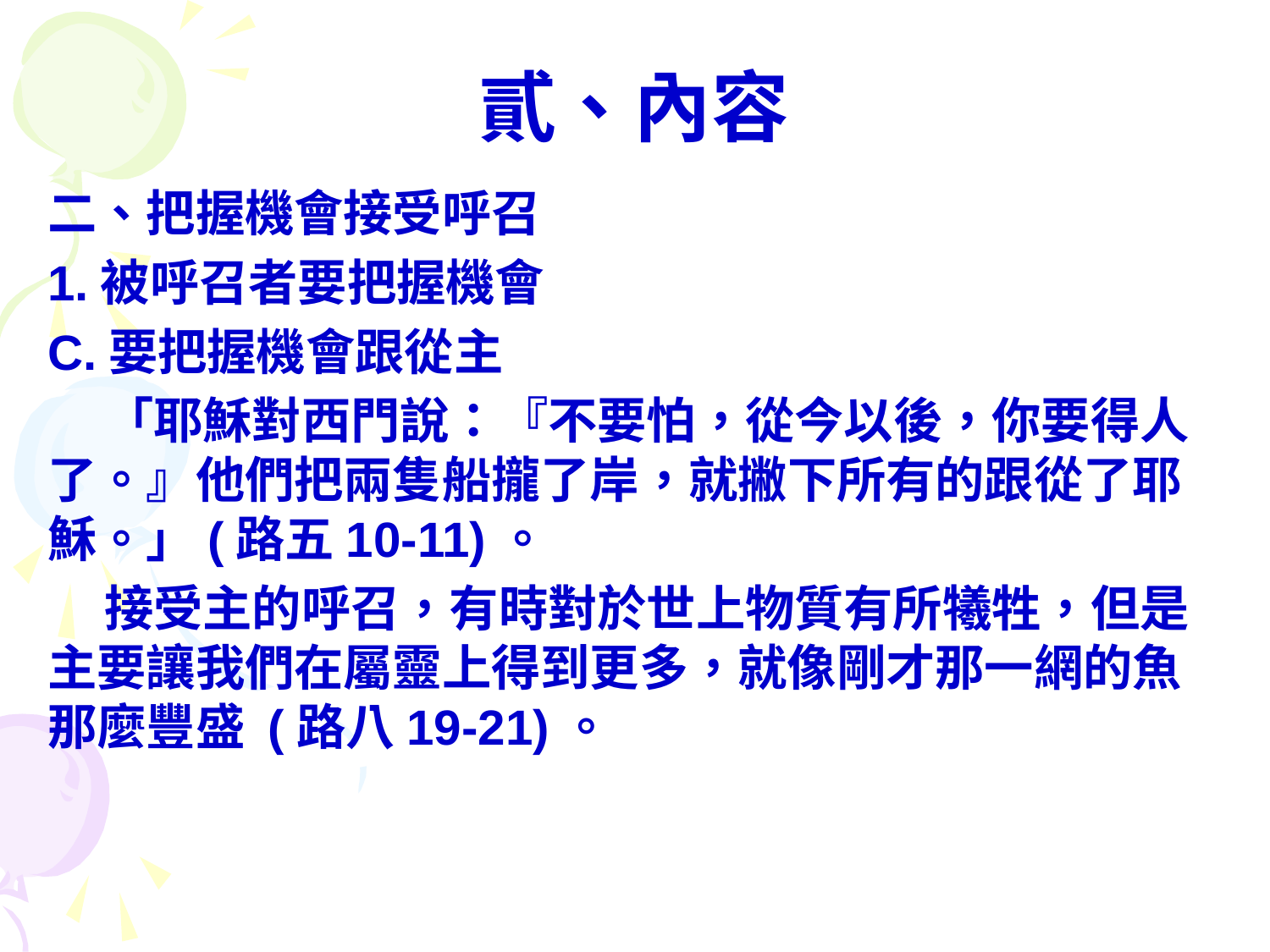

# 貳、內容
二、把握機會接受呼召
1.被呼召者要把握機會
C.要把握機會跟從主
    「耶穌對西門說：『不要怕，從今以後，你要得人了。』他們把兩隻船攏了岸，就撇下所有的跟從了耶穌。」(路五10-11)。
    接受主的呼召，有時對於世上物質有所犧牲，但是主要讓我們在屬靈上得到更多，就像剛才那一網的魚那麼豐盛 (路八19-21)。